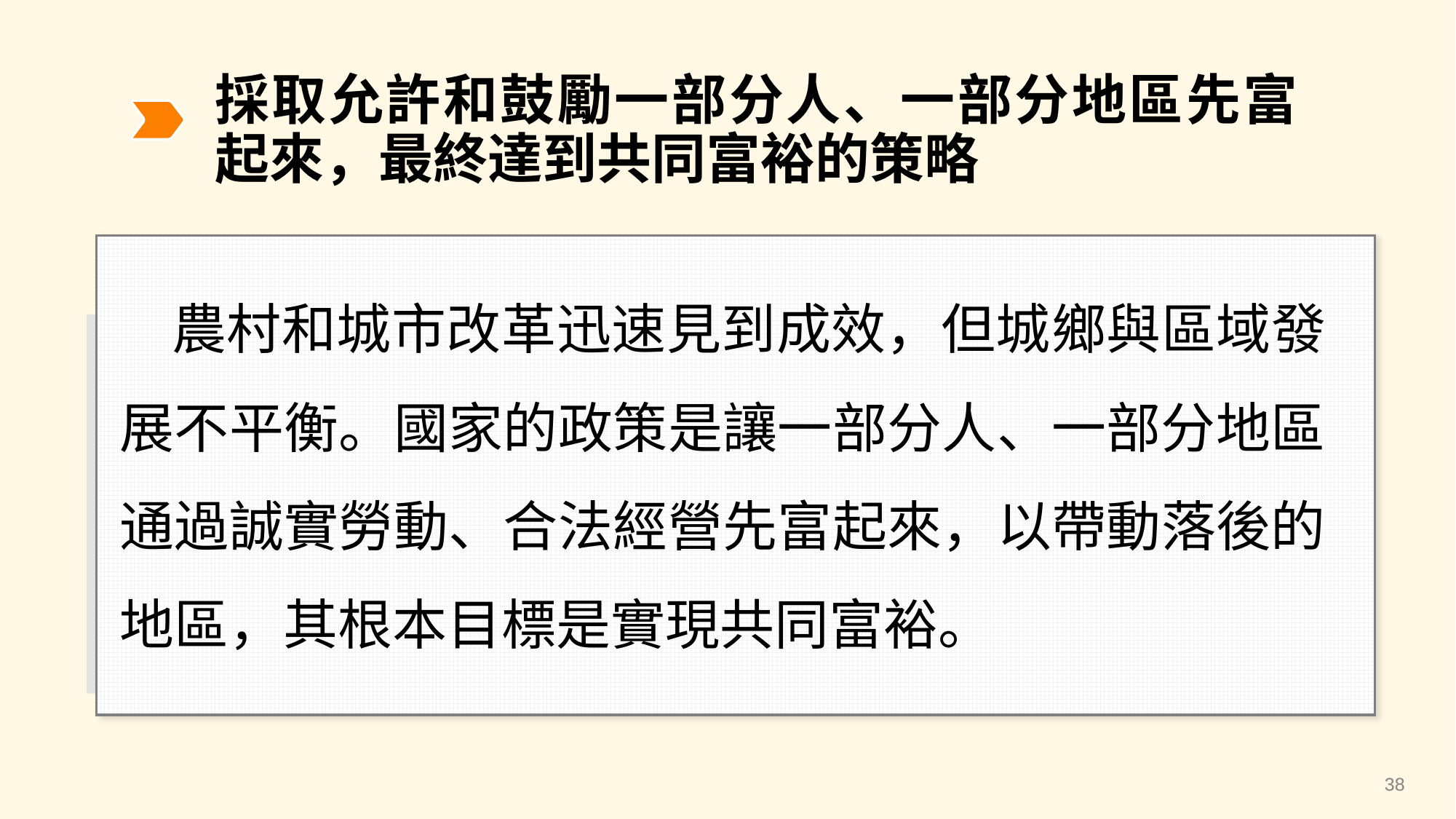

採取允許和鼓勵一部分人、一部分地區先富起來，最終達到共同富裕的策略

     農村和城市改革迅速見到成效，但城鄉與區域發展不平衡。國家的政策是讓一部分人、一部分地區通過誠實勞動、合法經營先富起來，以帶動落後的地區，其根本目標是實現共同富裕。